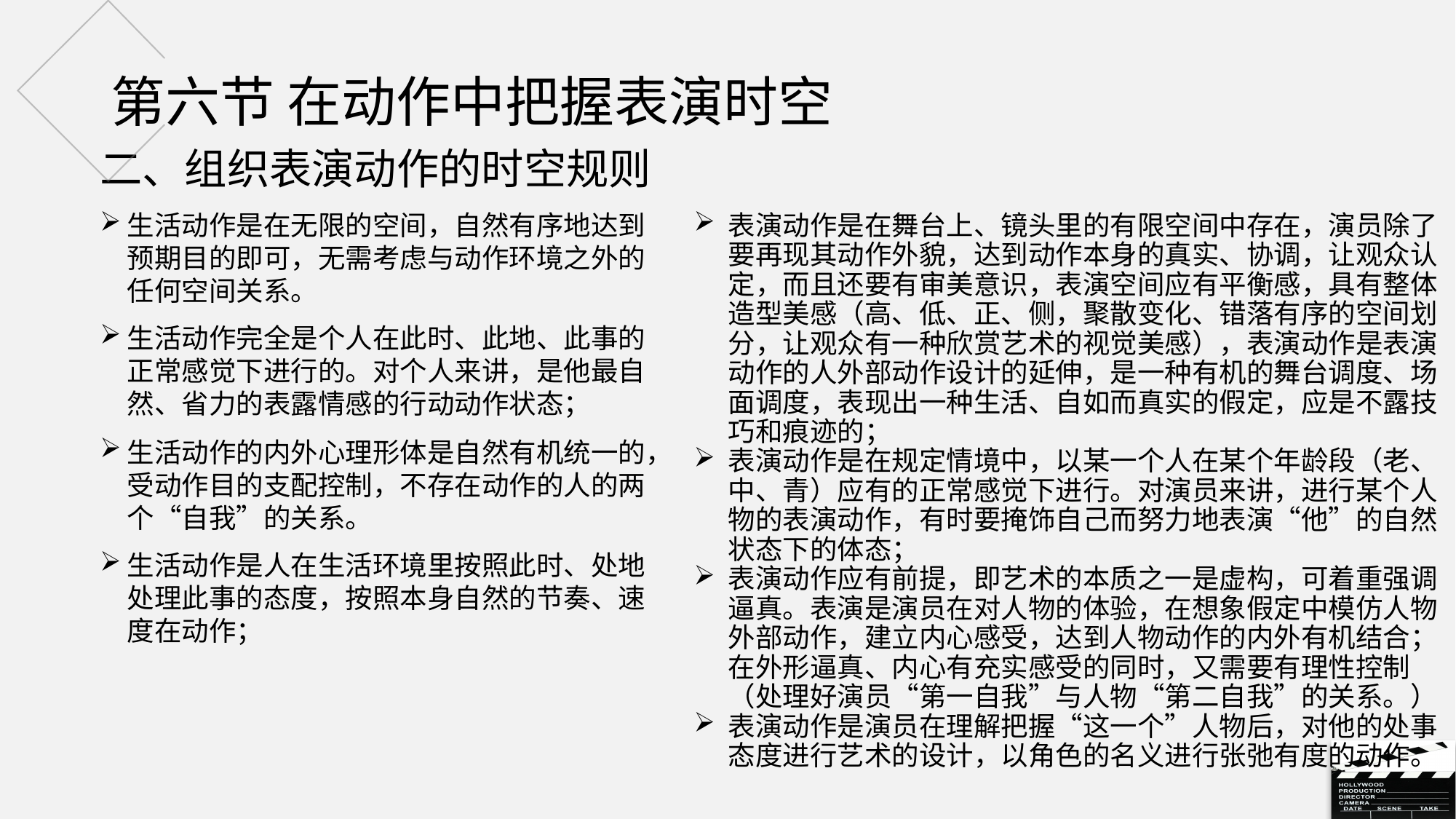

# 第六节 在动作中把握表演时空
二、组织表演动作的时空规则
生活动作是在无限的空间，自然有序地达到预期目的即可，无需考虑与动作环境之外的任何空间关系。
生活动作完全是个人在此时、此地、此事的正常感觉下进行的。对个人来讲，是他最自然、省力的表露情感的行动动作状态；
生活动作的内外心理形体是自然有机统一的，受动作目的支配控制，不存在动作的人的两个“自我”的关系。
生活动作是人在生活环境里按照此时、处地处理此事的态度，按照本身自然的节奏、速度在动作；
表演动作是在舞台上、镜头里的有限空间中存在，演员除了要再现其动作外貌，达到动作本身的真实、协调，让观众认定，而且还要有审美意识，表演空间应有平衡感，具有整体造型美感（高、低、正、侧，聚散变化、错落有序的空间划分，让观众有一种欣赏艺术的视觉美感），表演动作是表演动作的人外部动作设计的延伸，是一种有机的舞台调度、场面调度，表现出一种生活、自如而真实的假定，应是不露技巧和痕迹的；
表演动作是在规定情境中，以某一个人在某个年龄段（老、中、青）应有的正常感觉下进行。对演员来讲，进行某个人物的表演动作，有时要掩饰自己而努力地表演“他”的自然状态下的体态；
表演动作应有前提，即艺术的本质之一是虚构，可着重强调逼真。表演是演员在对人物的体验，在想象假定中模仿人物外部动作，建立内心感受，达到人物动作的内外有机结合；在外形逼真、内心有充实感受的同时，又需要有理性控制（处理好演员“第一自我”与人物“第二自我”的关系。）
表演动作是演员在理解把握“这一个”人物后，对他的处事态度进行艺术的设计，以角色的名义进行张弛有度的动作。